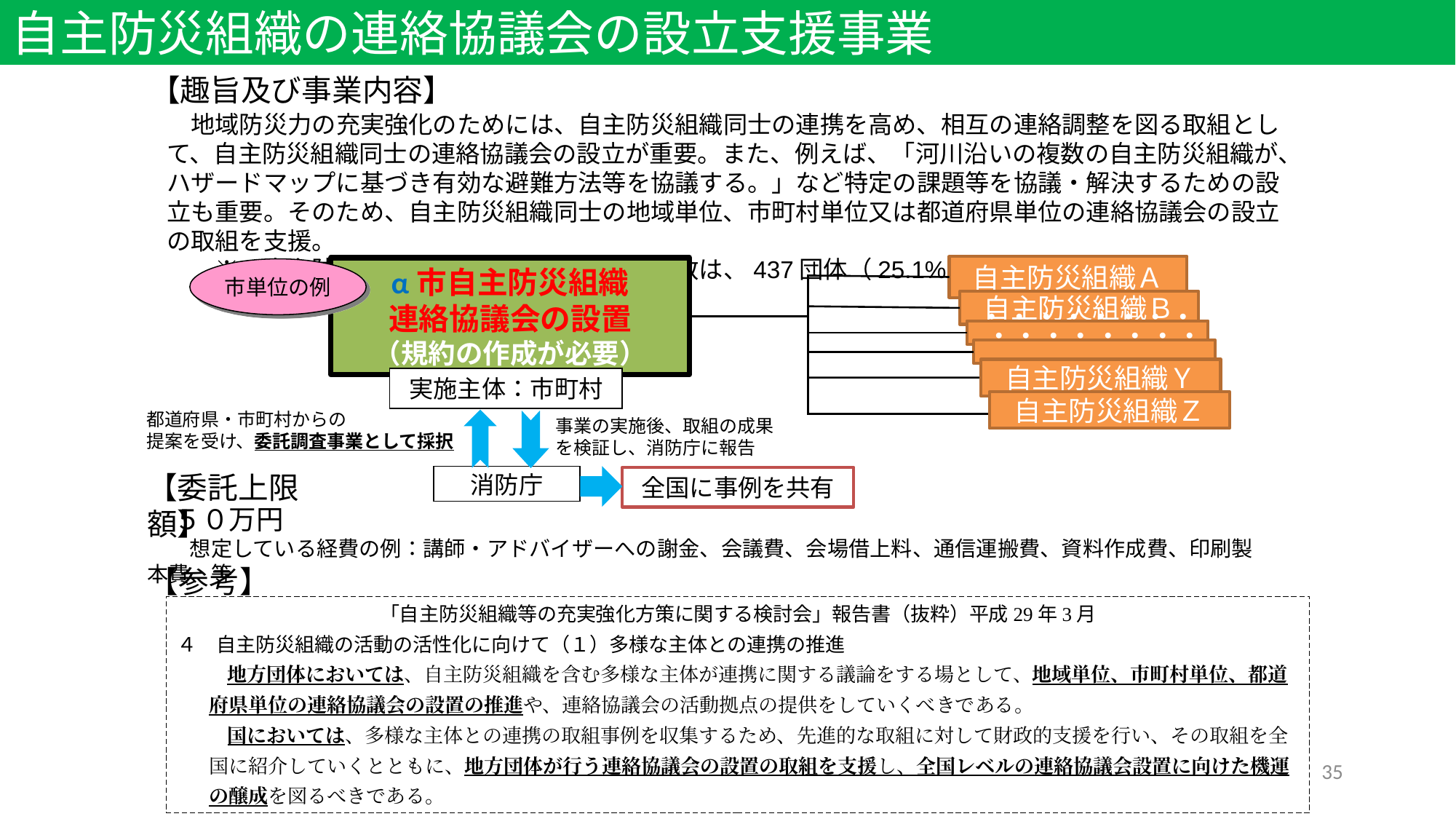

自主防災組織の連絡協議会の設立支援事業
【趣旨及び事業内容】
　地域防災力の充実強化のためには、自主防災組織同士の連携を高め、相互の連絡調整を図る取組として、自主防災組織同士の連絡協議会の設立が重要。また、例えば、「河川沿いの複数の自主防災組織が、ハザードマップに基づき有効な避難方法等を協議する。」など特定の課題等を協議・解決するための設立も重要。そのため、自主防災組織同士の地域単位、市町村単位又は都道府県単位の連絡協議会の設立の取組を支援。
　　※　自主防災組織の連合体を有する市町村数は、437団体（25.1%（H31.4.1））
自主防災組織Ａ
α市自主防災組織
連絡協議会の設置
（規約の作成が必要）
市単位の例
自主防災組織Ｂ
・・・・・・・・・・
・・・・・・・・・・
自主防災組織Ｙ
実施主体：市町村
自主防災組織Ｚ
都道府県・市町村からの
提案を受け、委託調査事業として採択

事業の実施後、取組の成果を検証し、消防庁に報告

【委託上限額】

消防庁
全国に事例を共有
　５０万円
　　想定している経費の例：講師・アドバイザーへの謝金、会議費、会場借上料、通信運搬費、資料作成費、印刷製本費、等
【参考】
「自主防災組織等の充実強化方策に関する検討会」報告書（抜粋）平成29年3月
４　自主防災組織の活動の活性化に向けて（１）多様な主体との連携の推進
地方団体においては、自主防災組織を含む多様な主体が連携に関する議論をする場として、地域単位、市町村単位、都道府県単位の連絡協議会の設置の推進や、連絡協議会の活動拠点の提供をしていくべきである。
国においては、多様な主体との連携の取組事例を収集するため、先進的な取組に対して財政的支援を行い、その取組を全国に紹介していくとともに、地方団体が行う連絡協議会の設置の取組を支援し、全国レベルの連絡協議会設置に向けた機運の醸成を図るべきである。
35